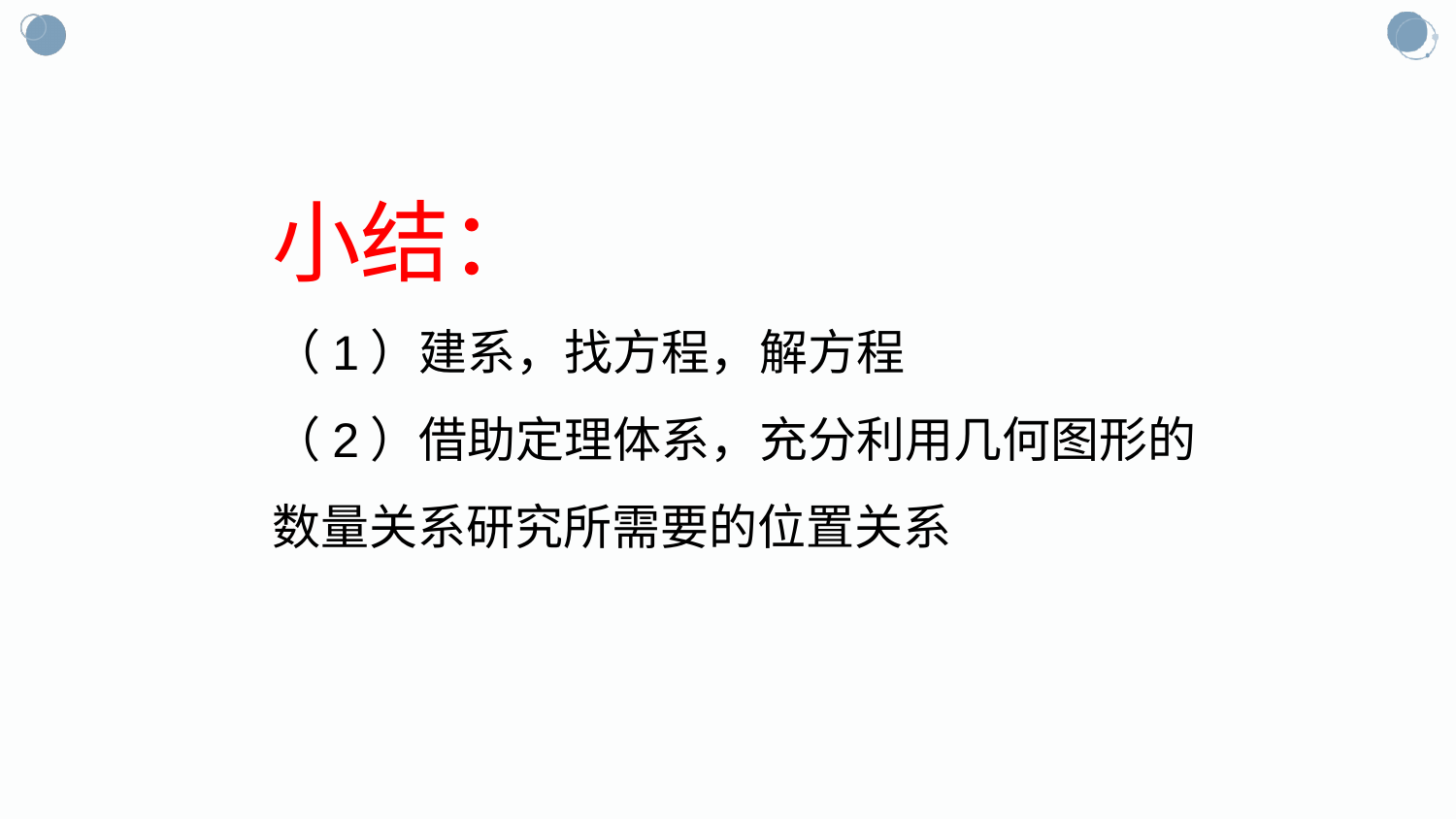

小结：
（1）建系，找方程，解方程
（2）借助定理体系，充分利用几何图形的         数量关系研究所需要的位置关系